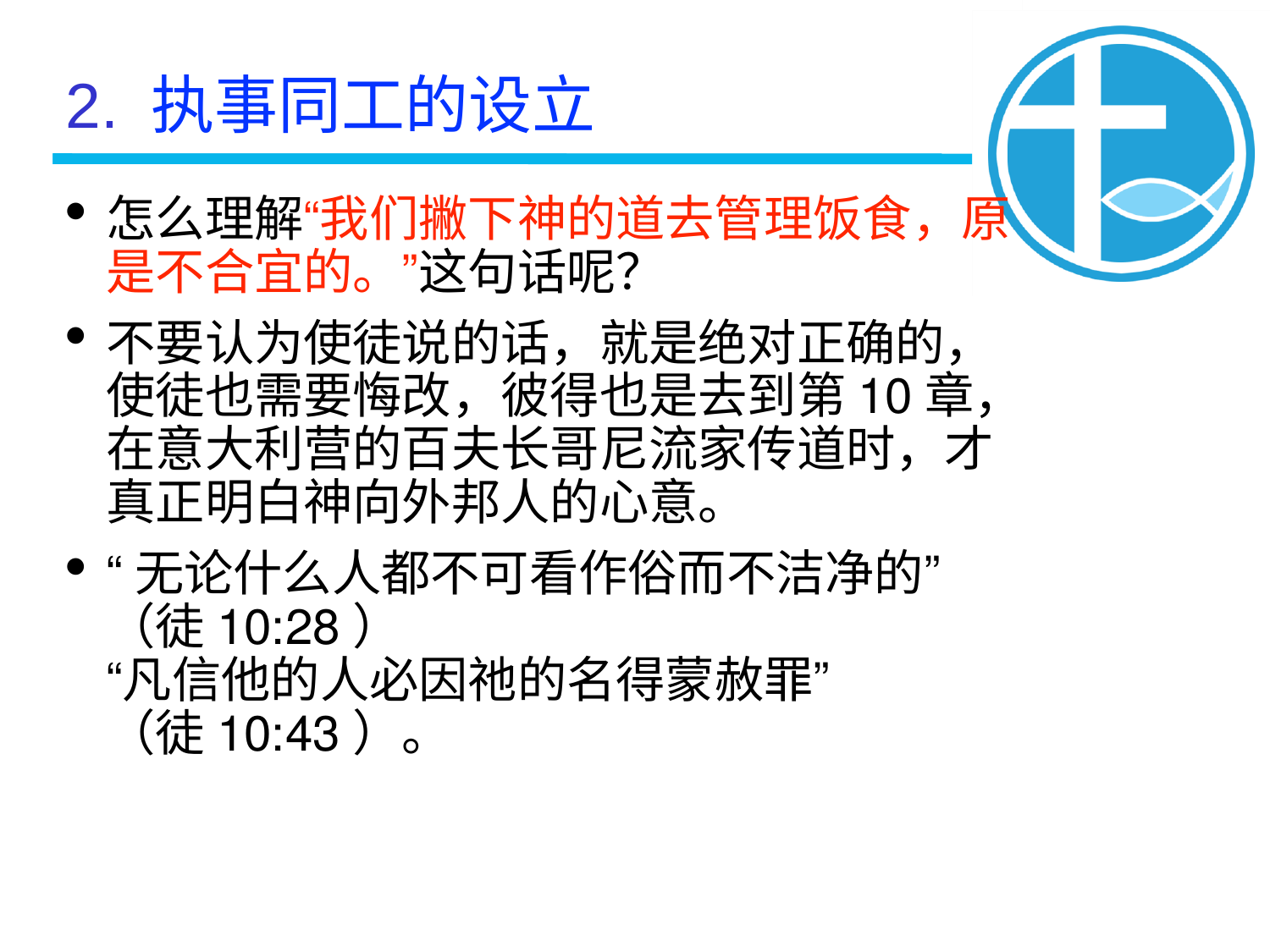

2. 执事同工的设立
怎么理解“我们撇下神的道去管理饭食，原是不合宜的。”这句话呢？
不要认为使徒说的话，就是绝对正确的，使徒也需要悔改，彼得也是去到第10章，在意大利营的百夫长哥尼流家传道时，才真正明白神向外邦人的心意。
“无论什么人都不可看作俗而不洁净的”
（徒10:28）
“凡信他的人必因祂的名得蒙赦罪”
（徒10:43）。